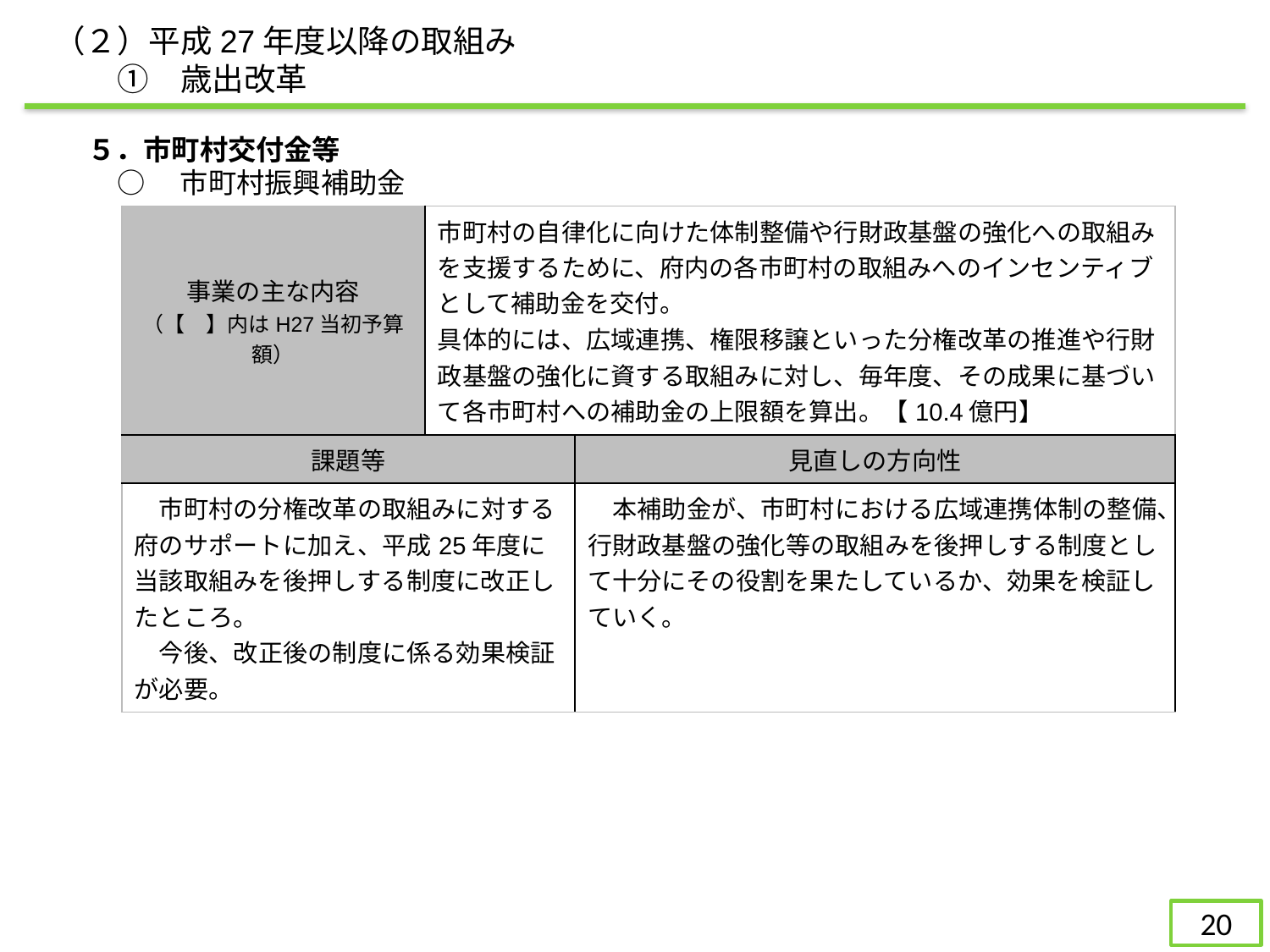

（２）平成27年度以降の取組み
　　①　歳出改革
５．市町村交付金等
○　市町村振興補助金
| 事業の主な内容 （【　】内はH27当初予算額） | 市町村の自律化に向けた体制整備や行財政基盤の強化への取組みを支援するために、府内の各市町村の取組みへのインセンティブとして補助金を交付。 具体的には、広域連携、権限移譲といった分権改革の推進や行財政基盤の強化に資する取組みに対し、毎年度、その成果に基づいて各市町村への補助金の上限額を算出。【10.4億円】 |  |
| --- | --- | --- |
| 課題等 |  | 見直しの方向性 |
| 市町村の分権改革の取組みに対する府のサポートに加え、平成25年度に当該取組みを後押しする制度に改正したところ。 　今後、改正後の制度に係る効果検証が必要。 |  | 本補助金が、市町村における広域連携体制の整備、行財政基盤の強化等の取組みを後押しする制度として十分にその役割を果たしているか、効果を検証していく。 |
20